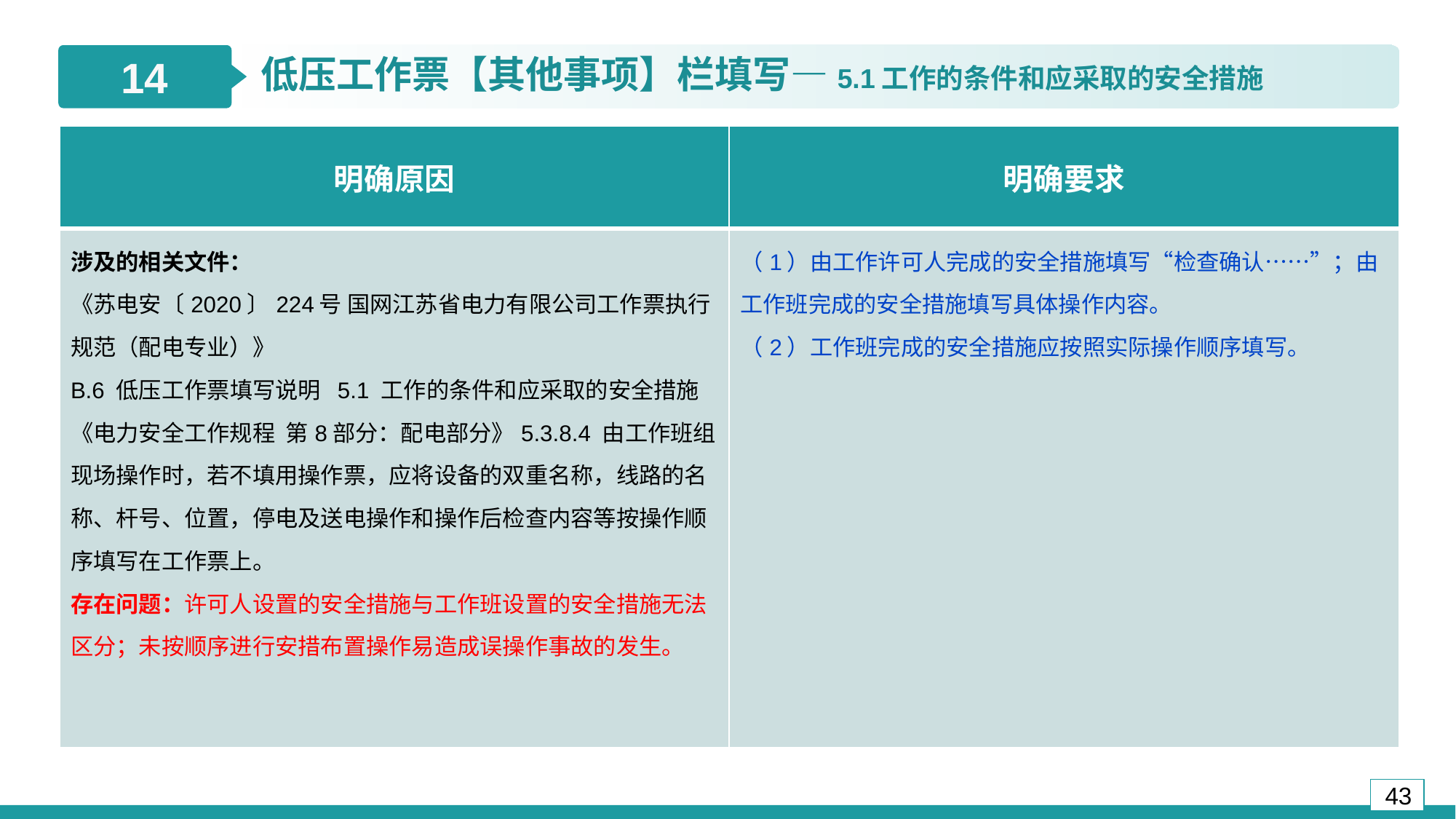

14
低压工作票【其他事项】栏填写—5.1工作的条件和应采取的安全措施
| 明确原因 | 明确要求 |
| --- | --- |
| 涉及的相关文件： 《苏电安〔2020〕224号 国网江苏省电力有限公司工作票执行规范（配电专业）》 B.6 低压工作票填写说明 5.1 工作的条件和应采取的安全措施 《电力安全工作规程 第8部分：配电部分》5.3.8.4 由工作班组现场操作时，若不填用操作票，应将设备的双重名称，线路的名称、杆号、位置，停电及送电操作和操作后检查内容等按操作顺序填写在工作票上。 存在问题：许可人设置的安全措施与工作班设置的安全措施无法区分；未按顺序进行安措布置操作易造成误操作事故的发生。 | （1）由工作许可人完成的安全措施填写“检查确认……”；由工作班完成的安全措施填写具体操作内容。 （2）工作班完成的安全措施应按照实际操作顺序填写。 |
3
2

10